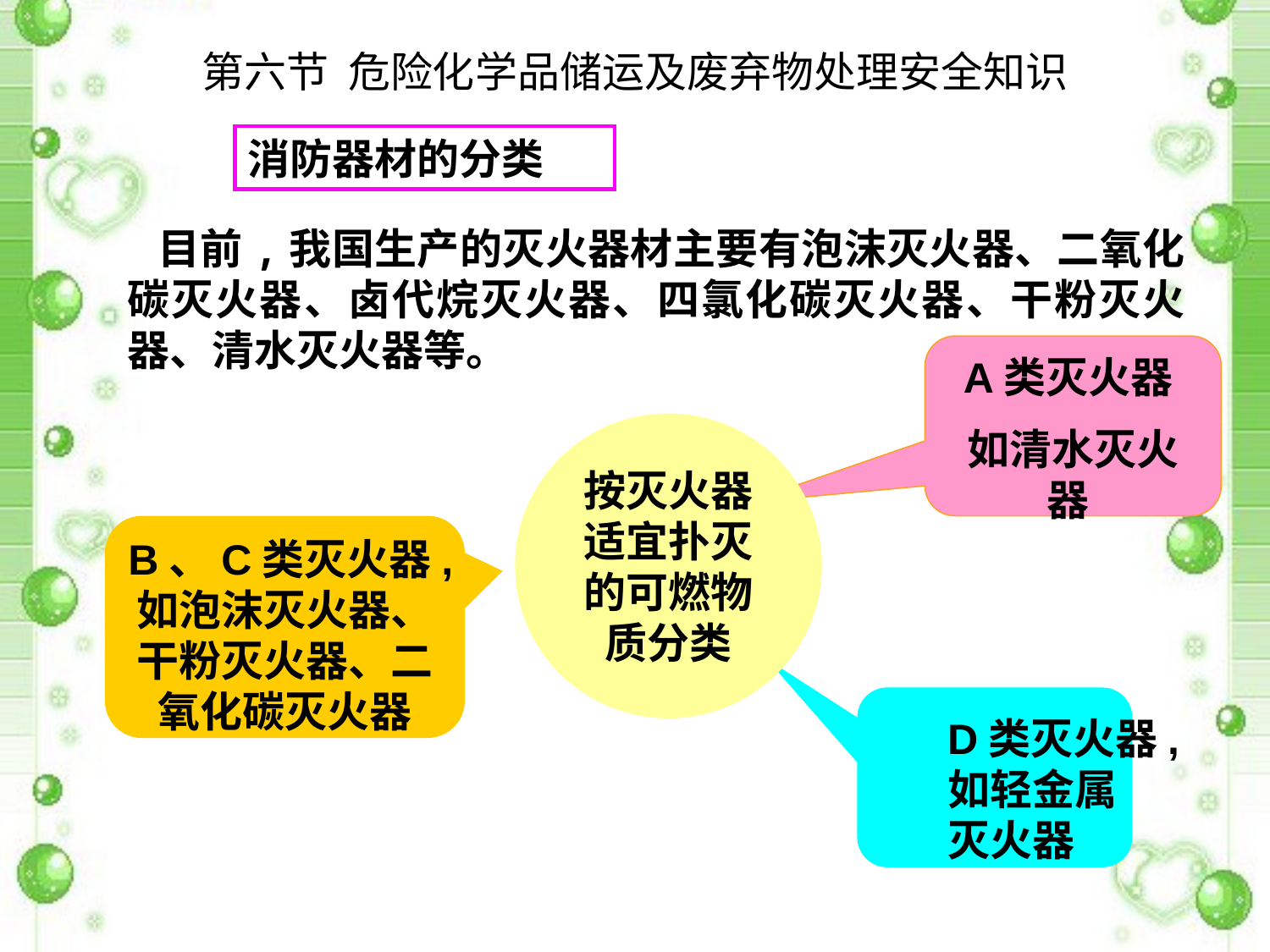

第六节  危险化学品储运及废弃物处理安全知识
消防器材的分类
  目前,我国生产的灭火器材主要有泡沫灭火器、二氧化碳灭火器、卤代烷灭火器、四氯化碳灭火器、干粉灭火器、清水灭火器等。

A类灭火器
如清水灭火器
按灭火器适宜扑灭的可燃物质分类
B、C类灭火器,如泡沫灭火器、干粉灭火器、二氧化碳灭火器

D类灭火器,如轻金属灭火器